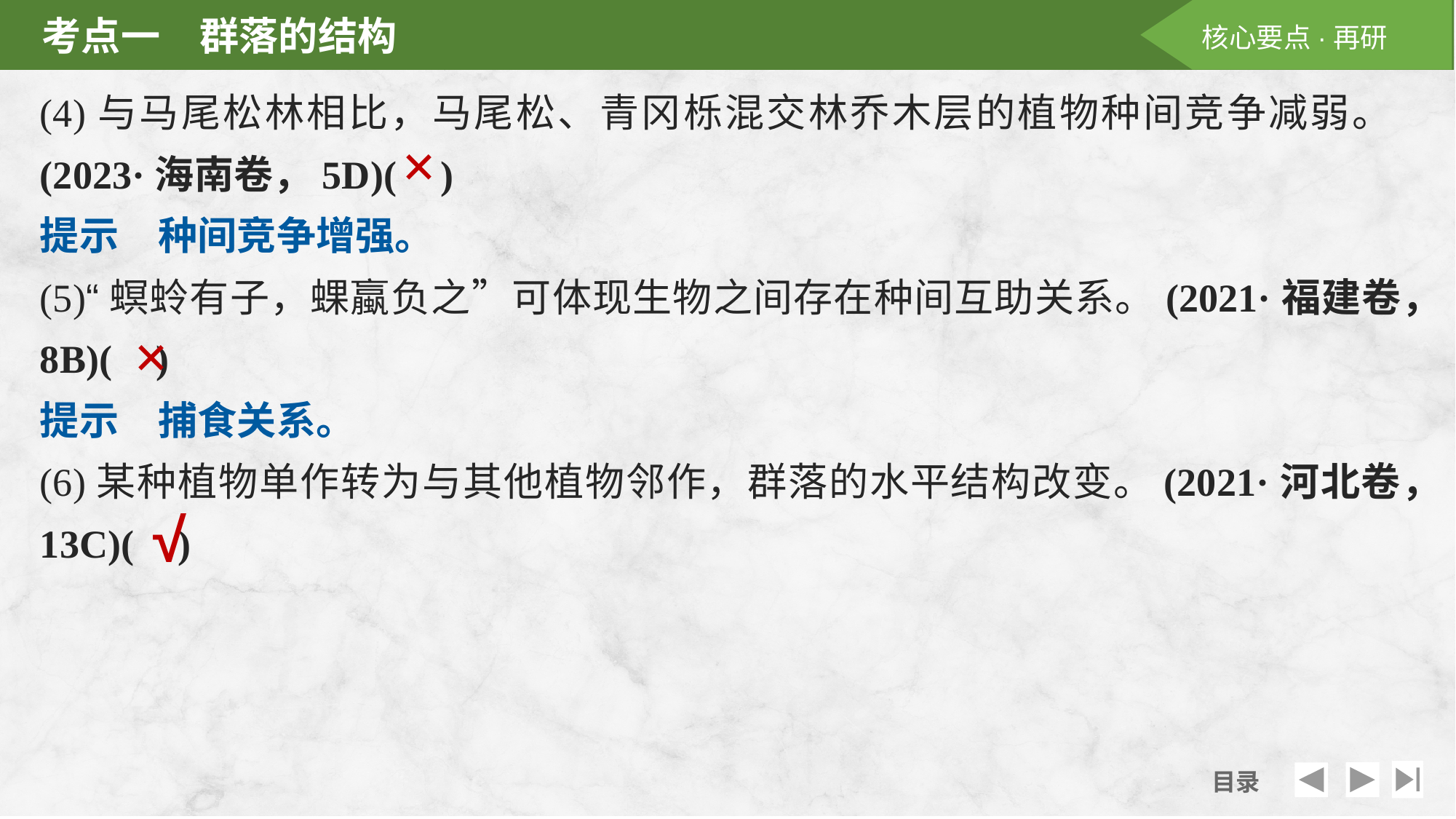

(4)与马尾松林相比，马尾松、青冈栎混交林乔木层的植物种间竞争减弱。(2023·海南卷，5D)(    )
提示　种间竞争增强。
(5)“螟蛉有子，蜾蠃负之”可体现生物之间存在种间互助关系。(2021·福建卷，8B)(    )
提示　捕食关系。
(6)某种植物单作转为与其他植物邻作，群落的水平结构改变。(2021·河北卷，13C)(    )
×
×
√